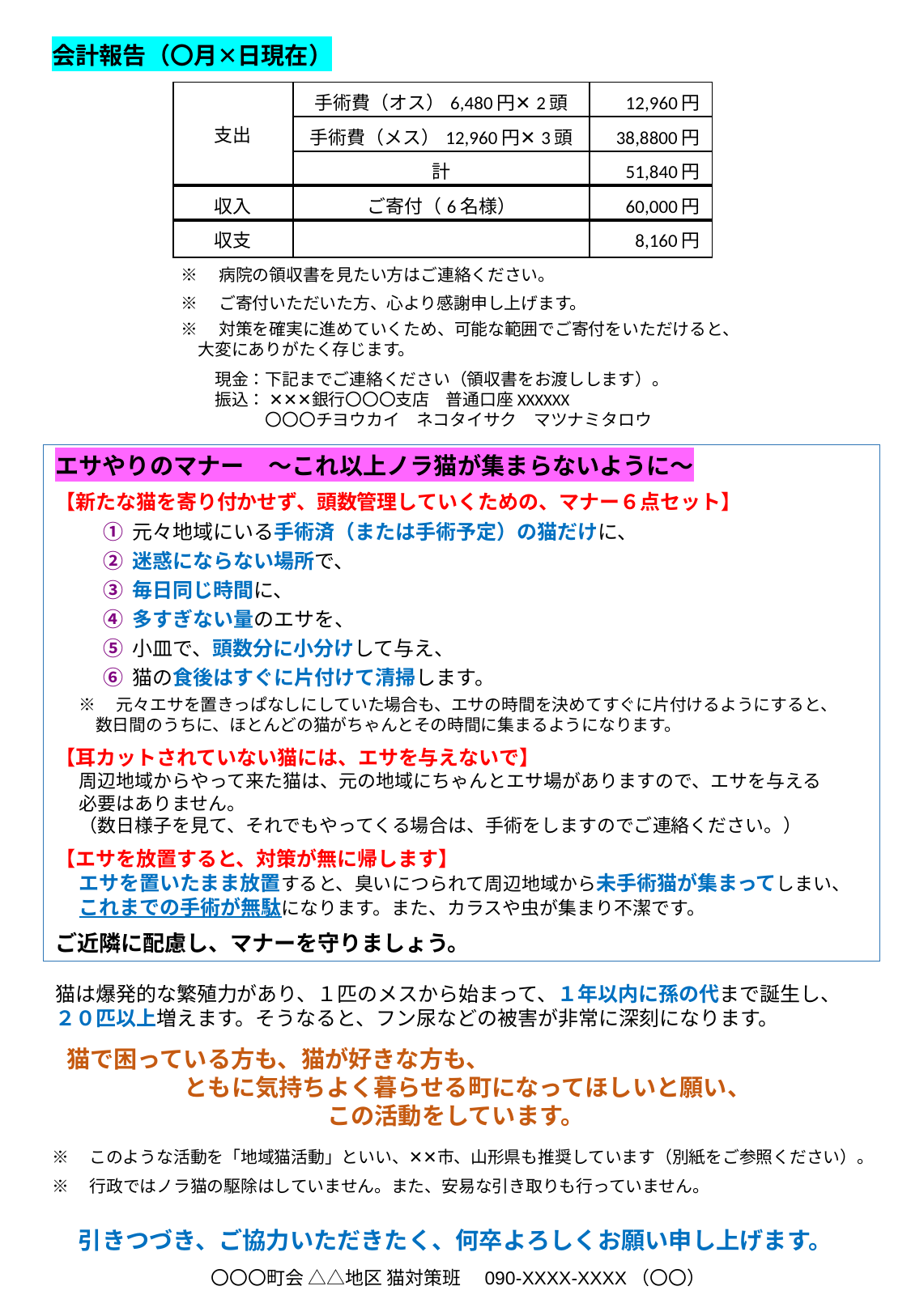

会計報告（〇月✕日現在）
| 支出 | 手術費（オス）6,480円✕2頭 | 12,960円 |
| --- | --- | --- |
|  | 手術費（メス）12,960円✕3頭 | 38,8800円 |
|  | 計 | 51,840円 |
| 収入 | ご寄付（6名様） | 60,000円 |
| 収支 |  | 8,160円 |
※　病院の領収書を見たい方はご連絡ください。
※　ご寄付いただいた方、心より感謝申し上げます。
※　対策を確実に進めていくため、可能な範囲でご寄付をいただけると、
　大変にありがたく存じます。
　　現金：下記までご連絡ください（領収書をお渡しします）。
　　振込： ✕✕✕銀行〇〇〇支店　普通口座XXXXXX
　　　　　〇〇〇チヨウカイ　ネコタイサク　マツナミタロウ
エサやりのマナー　～これ以上ノラ猫が集まらないように～
【新たな猫を寄り付かせず、頭数管理していくための、マナー６点セット】
① 元々地域にいる手術済（または手術予定）の猫だけに、
② 迷惑にならない場所で、
③ 毎日同じ時間に、
④ 多すぎない量のエサを、
⑤ 小皿で、頭数分に小分けして与え、
⑥ 猫の食後はすぐに片付けて清掃します。
※　元々エサを置きっぱなしにしていた場合も、エサの時間を決めてすぐに片付けるようにすると、
数日間のうちに、ほとんどの猫がちゃんとその時間に集まるようになります。
【耳カットされていない猫には、エサを与えないで】
周辺地域からやって来た猫は、元の地域にちゃんとエサ場がありますので、エサを与える
必要はありません。
（数日様子を見て、それでもやってくる場合は、手術をしますのでご連絡ください。）
【エサを放置すると、対策が無に帰します】
エサを置いたまま放置すると、臭いにつられて周辺地域から未手術猫が集まってしまい、
これまでの手術が無駄になります。また、カラスや虫が集まり不潔です。
ご近隣に配慮し、マナーを守りましょう。
猫は爆発的な繁殖力があり、１匹のメスから始まって、１年以内に孫の代まで誕生し、
２０匹以上増えます。そうなると、フン尿などの被害が非常に深刻になります。
猫で困っている方も、猫が好きな方も、　　　　　　　　　　　　　　　　ともに気持ちよく暮らせる町になってほしいと願い、
この活動をしています。
※　このような活動を「地域猫活動」といい、✕✕市、山形県も推奨しています（別紙をご参照ください）。
※　行政ではノラ猫の駆除はしていません。また、安易な引き取りも行っていません。
引きつづき、ご協力いただきたく、何卒よろしくお願い申し上げます。
〇〇〇町会 △△地区 猫対策班　090-XXXX-XXXX（〇〇）